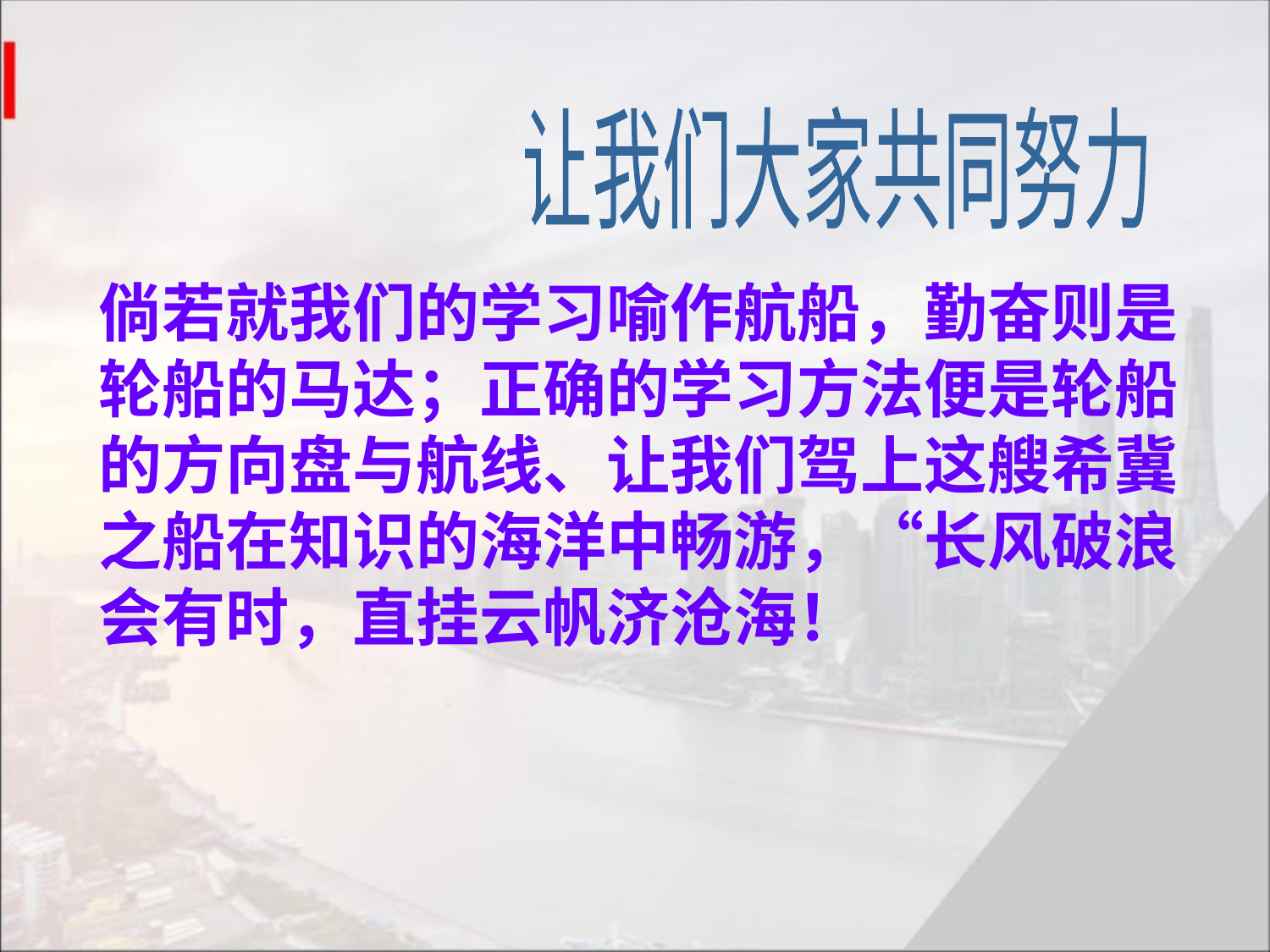

让我们大家共同努力
倘若就我们的学习喻作航船，勤奋则是轮船的马达；正确的学习方法便是轮船的方向盘与航线、让我们驾上这艘希冀之船在知识的海洋中畅游，“长风破浪会有时，直挂云帆济沧海！